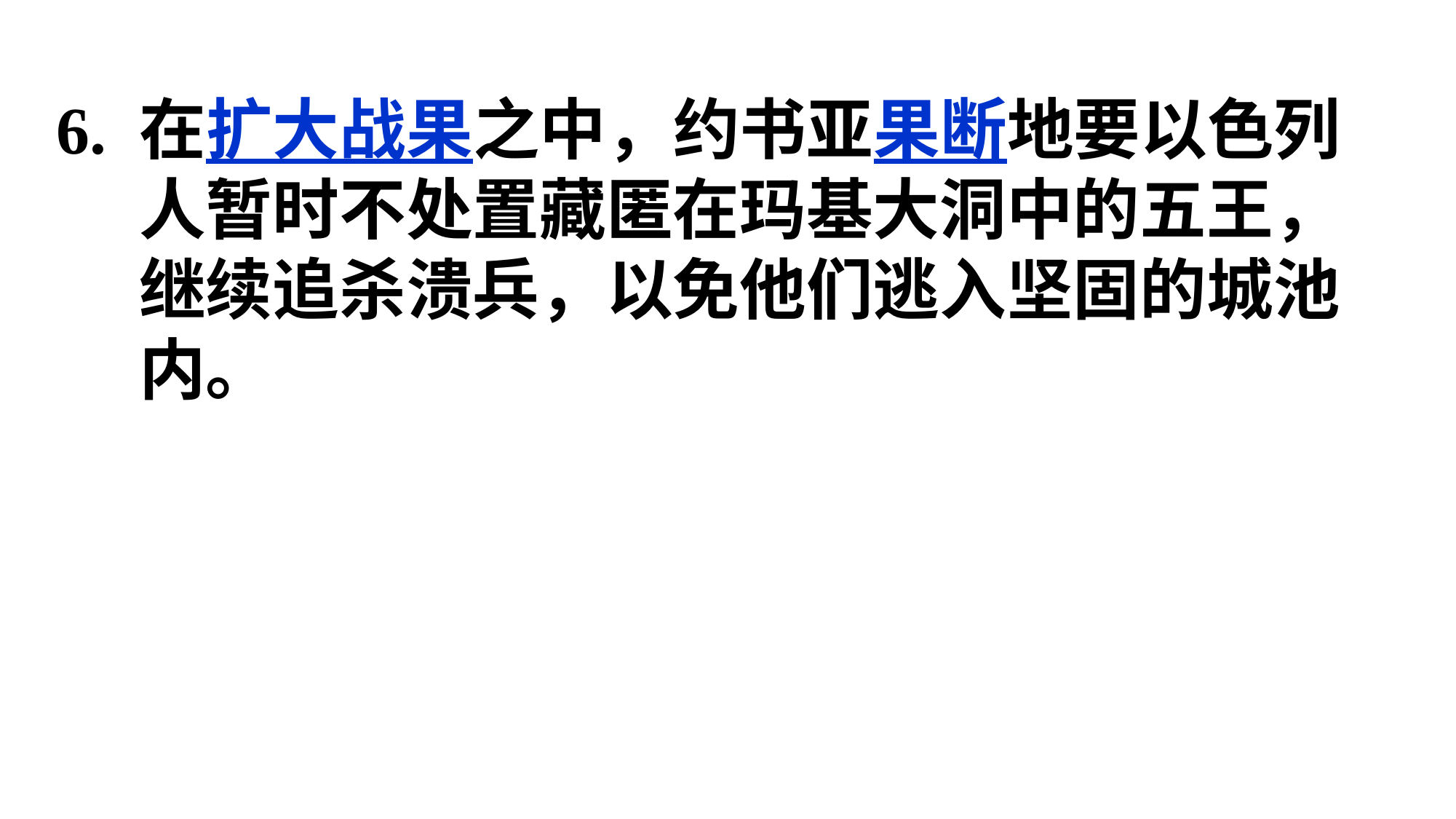

6.	在扩大战果之中，约书亚果断地要以色列人暂时不处置藏匿在玛基大洞中的五王，继续追杀溃兵，以免他们逃入坚固的城池内。